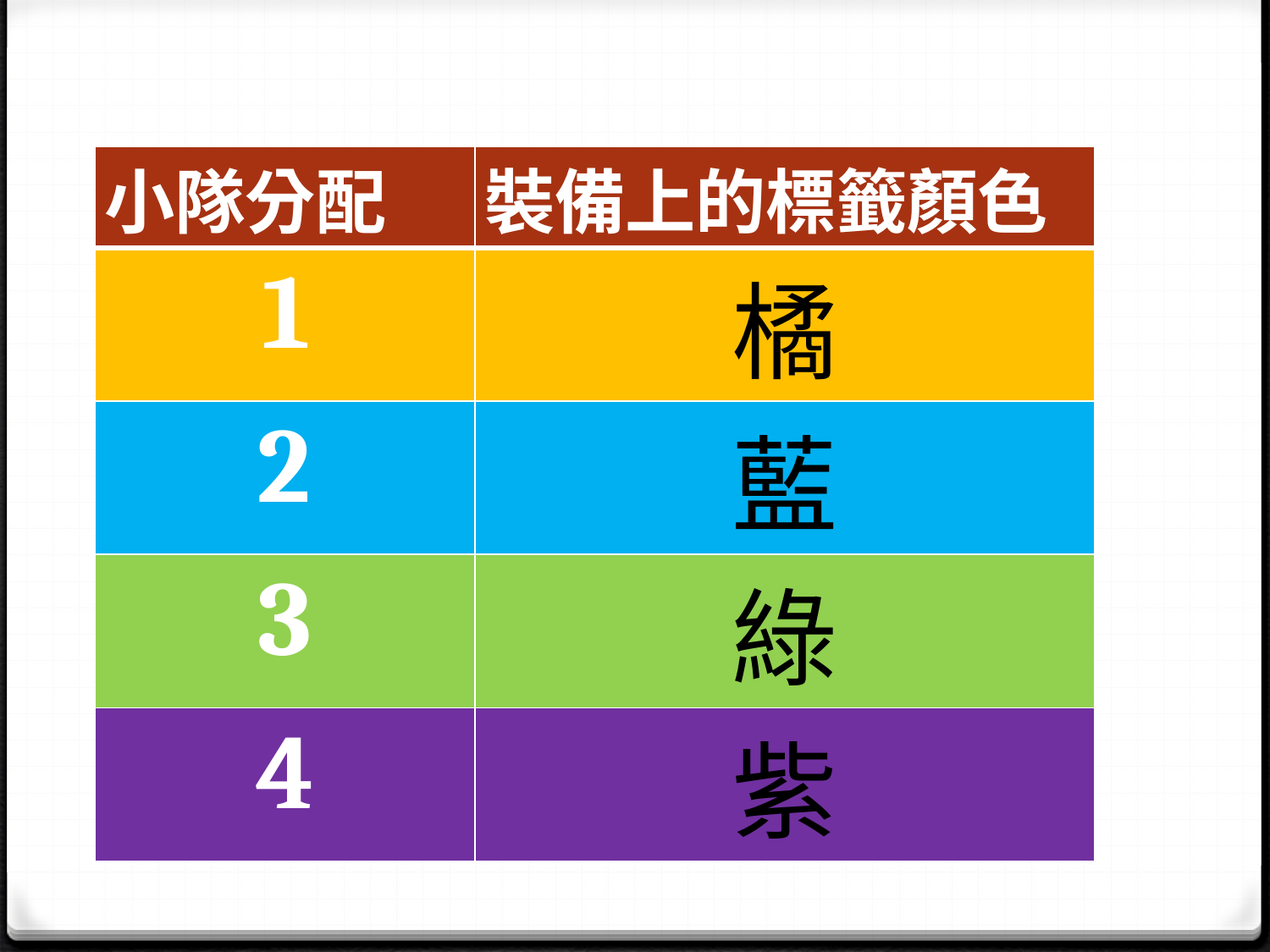

| 小隊分配 | 裝備上的標籤顏色 |
| --- | --- |
| 1 | 橘 |
| 2 | 藍 |
| 3 | 綠 |
| 4 | 紫 |